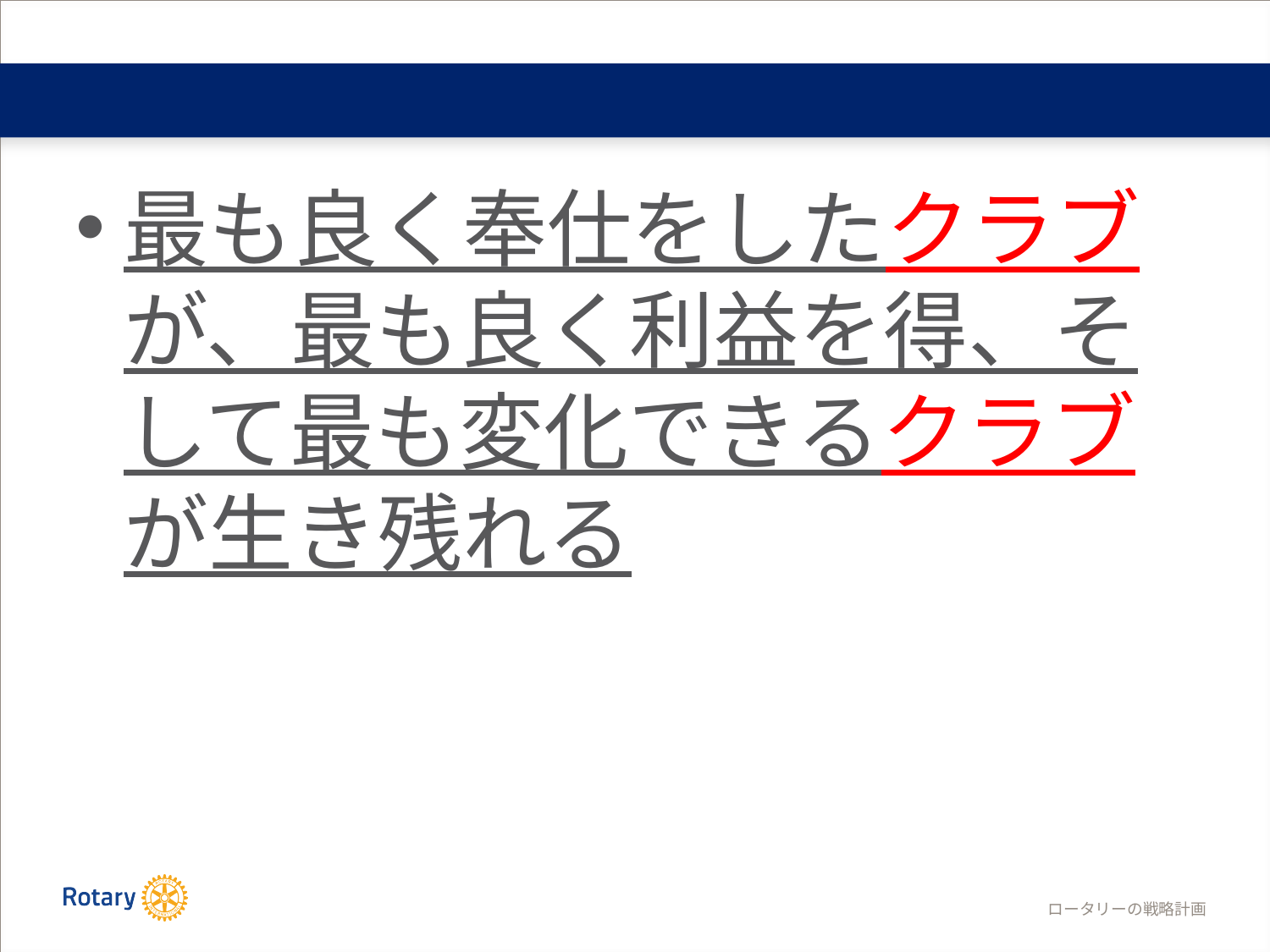

#
最も良く奉仕をしたクラブが、最も良く利益を得、そして最も変化できるクラブが生き残れる